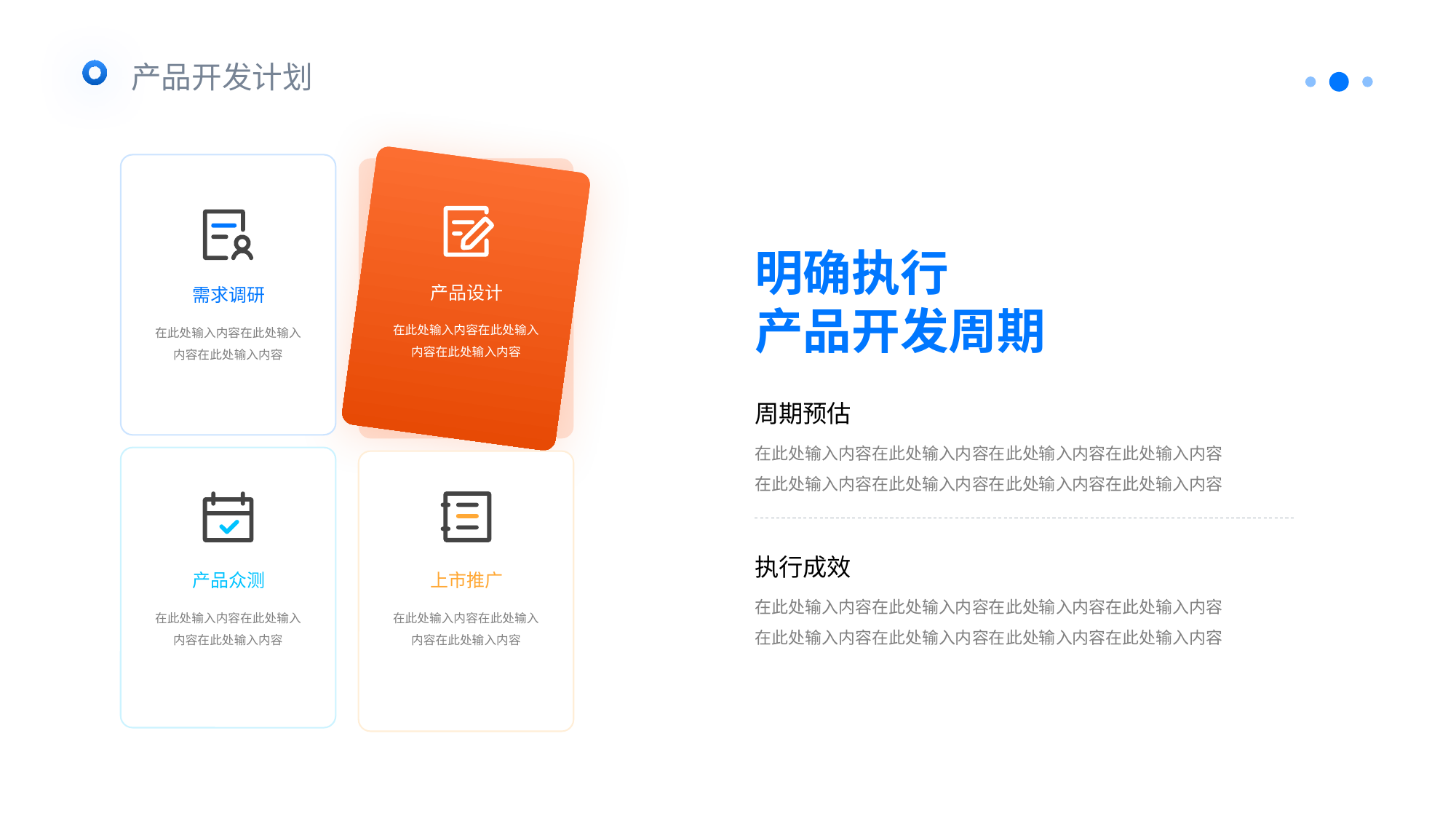

产品开发计划

需求调研
在此处输入内容在此处输入内容在此处输入内容

产品设计
在此处输入内容在此处输入内容在此处输入内容
明确执行
产品开发周期
周期预估
在此处输入内容在此处输入内容在此处输入内容在此处输入内容
在此处输入内容在此处输入内容在此处输入内容在此处输入内容

产品众测
在此处输入内容在此处输入内容在此处输入内容

上市推广
在此处输入内容在此处输入内容在此处输入内容
执行成效
在此处输入内容在此处输入内容在此处输入内容在此处输入内容
在此处输入内容在此处输入内容在此处输入内容在此处输入内容